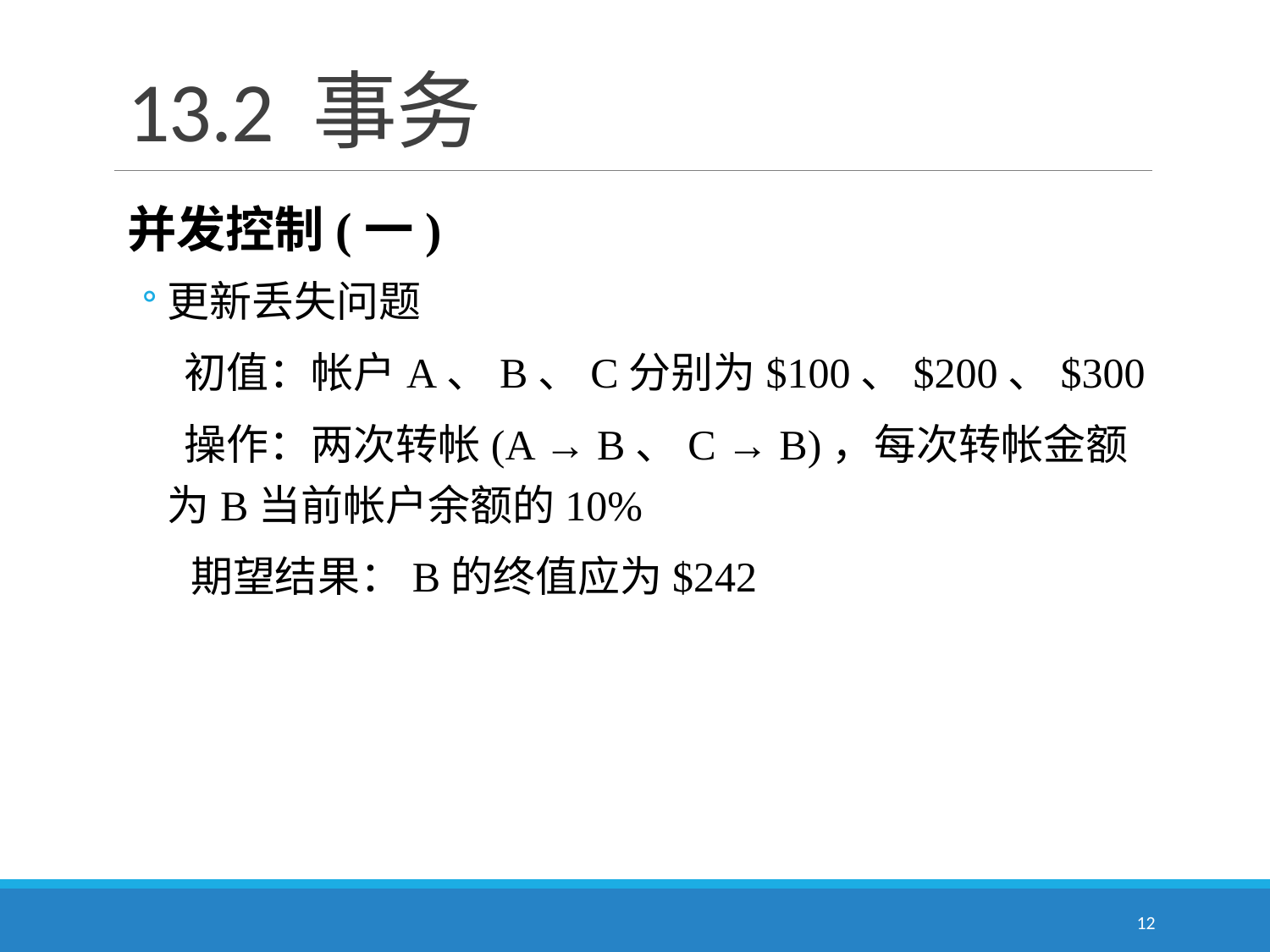

# 13.2 事务
并发控制(一)
更新丢失问题
　初值：帐户A、B、C分别为$100、$200、$300
　操作：两次转帐(A → B、C → B)，每次转帐金额为B当前帐户余额的10%
    期望结果：B的终值应为$242

12